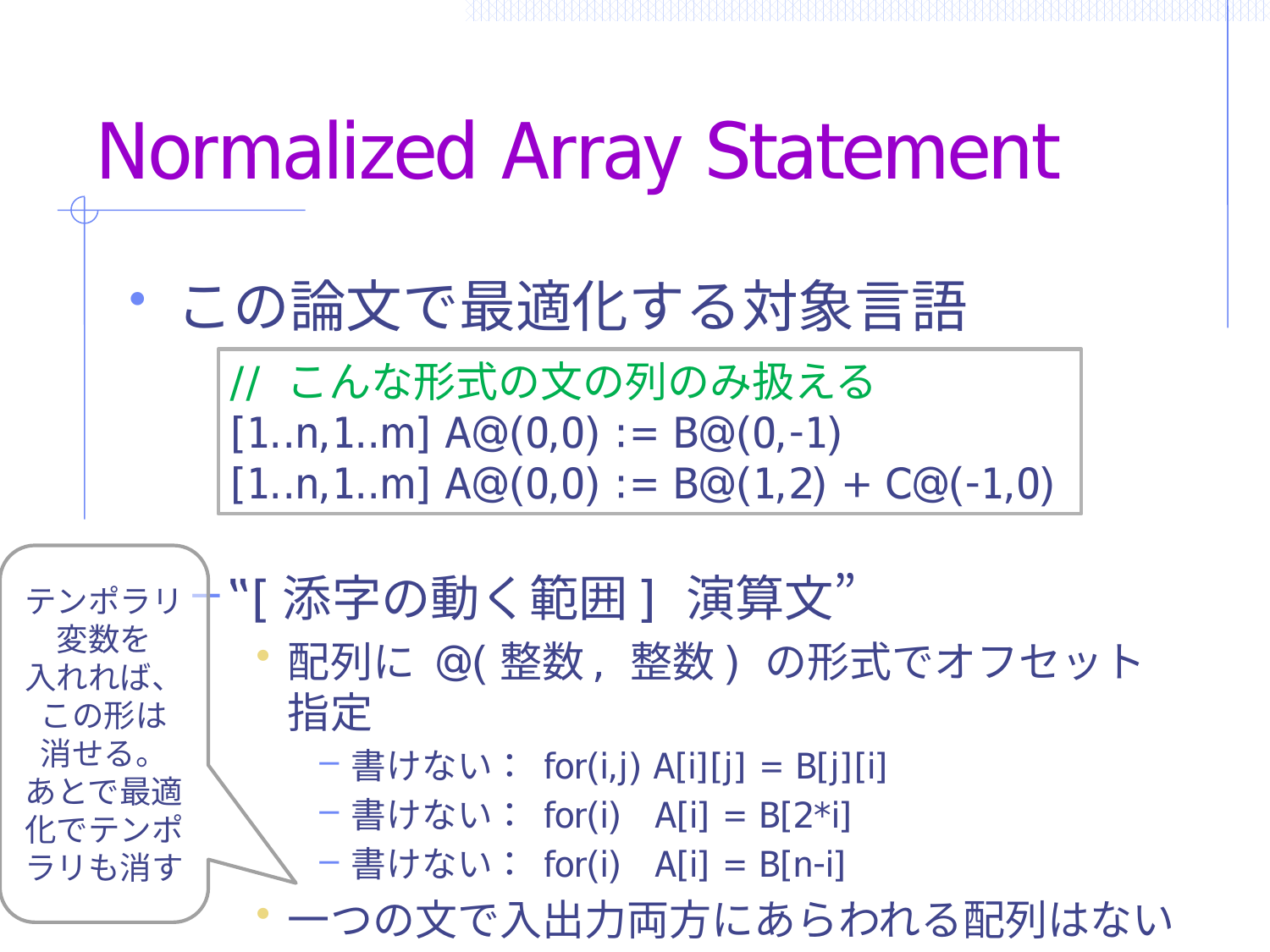

# Normalized Array Statement
この論文で最適化する対象言語

“[添字の動く範囲] 演算文”
配列に @(整数, 整数) の形式でオフセット指定
書けない： for(i,j) A[i][j] = B[j][i]
書けない： for(i)   A[i] = B[2*i]
書けない： for(i)   A[i] = B[n-i]
一つの文で入出力両方にあらわれる配列はない
書けない:  for(i)   A[i] = A[i+1]
// こんな形式の文の列のみ扱える
[1..n,1..m] A@(0,0) := B@(0,-1)
[1..n,1..m] A@(0,0) := B@(1,2) + C@(-1,0)
テンポラリ変数を
入れれば、
この形は
消せる。
あとで最適化でテンポラリも消す